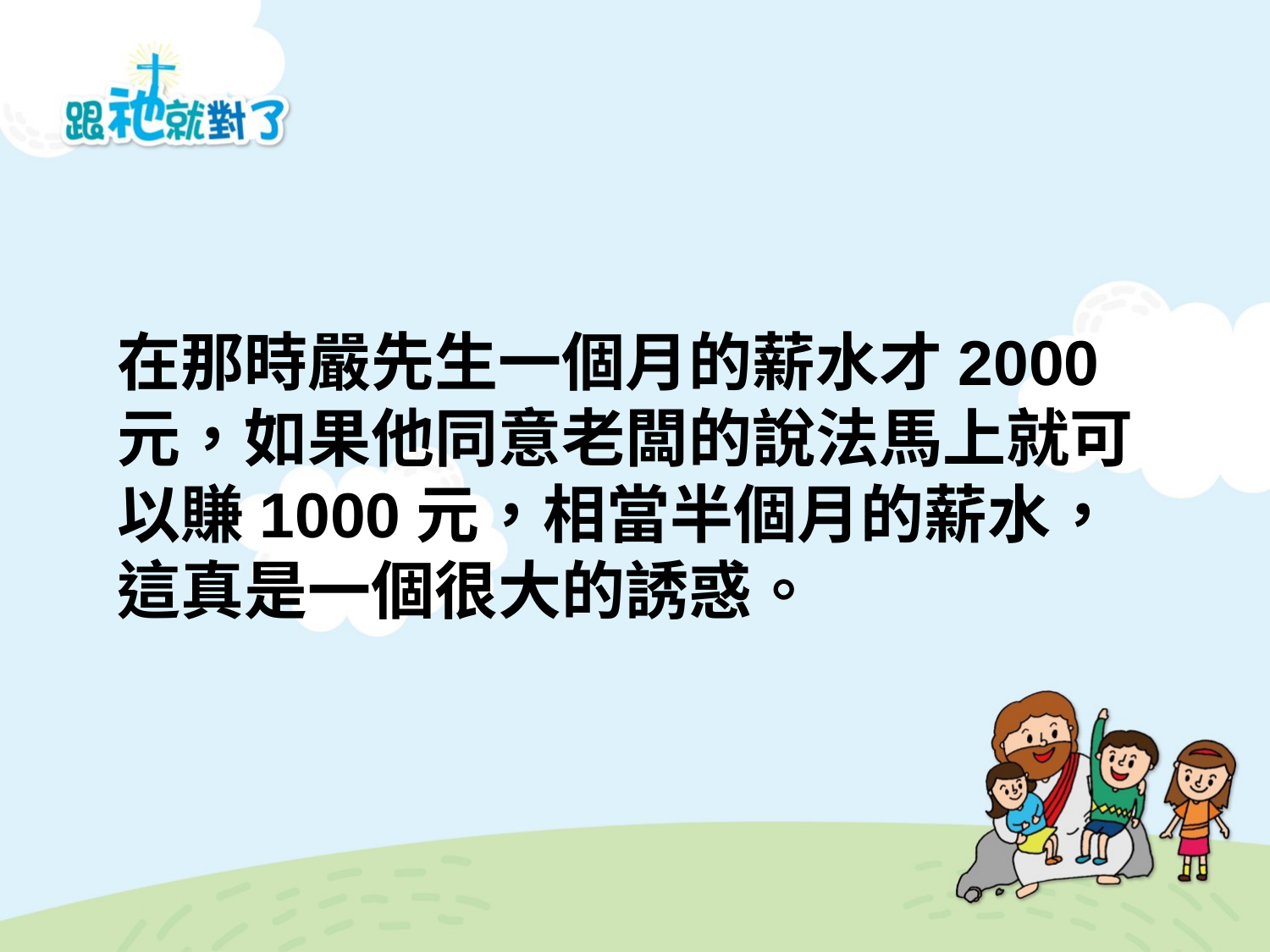

在那時嚴先生一個月的薪水才2000元，如果他同意老闆的說法馬上就可以賺1000元，相當半個月的薪水，這真是一個很大的誘惑。